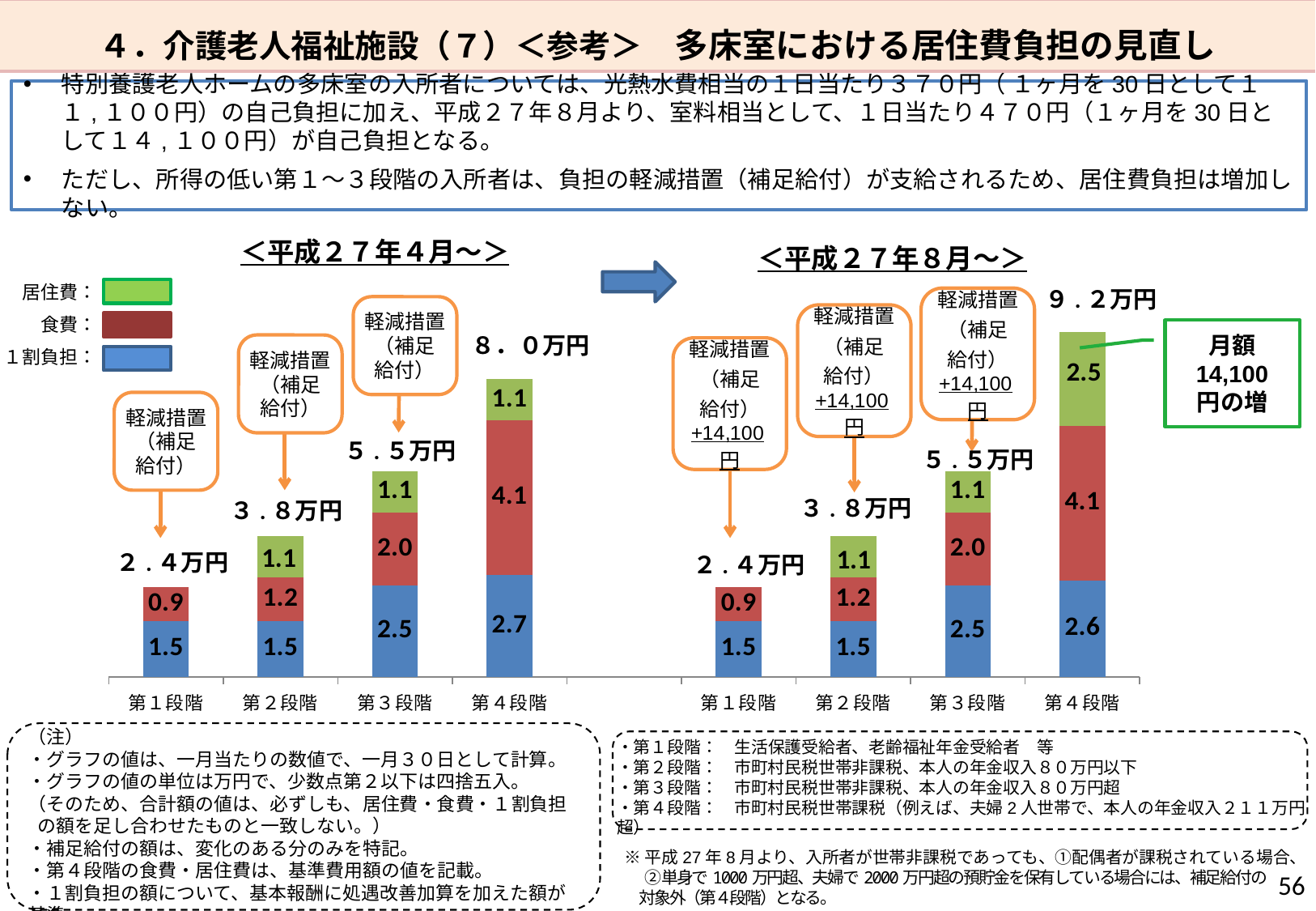

４．介護老人福祉施設（７）＜参考＞　多床室における居住費負担の見直し
特別養護老人ホームの多床室の入所者については、光熱水費相当の１日当たり３７０円（ １ヶ月を30日として１１,１００円）の自己負担に加え、平成２７年８月より、室料相当として、１日当たり４７０円（１ヶ月を30日として１４,１００円）が自己負担となる。
ただし、所得の低い第１～３段階の入所者は、負担の軽減措置（補足給付）が支給されるため、居住費負担は増加しない。
＜平成２７年４月～＞
＜平成２７年８月～＞

居住費：
食費：
１割負担：
９.２万円

### Chart

| Category | 系列 1 | 系列 2 | 系列 3 |
|---|---|---|---|
| 第１段階 | 1.5 | 0.9 | 0.0 |
| 第２段階 | 1.5 | 1.17 | 1.11 |
| 第３段階 | 2.46 | 1.95 | 1.11 |
| 第４段階 | 2.735397 | 4.14 | 1.11 |
|  | None | None | None |
| 第１段階 | 1.5 | 0.9 | 0.0 |
| 第２段階 | 1.5 | 1.17 | 1.11 |
| 第３段階 | 2.46 | 1.95 | 1.11 |
| 第４段階 | 2.586078 | 4.14 | 2.52 |
軽減措置（補足
給付）

月額
14,100
円の増
８．０万円
軽減措置（補足
給付）

軽減措置（補足
給付）
５.５万円
５.５万円
３.８万円
３.８万円
1.1
1.1
２.４万円
２.４万円
（注）
・グラフの値は、一月当たりの数値で、一月３０日として計算。
・グラフの値の単位は万円で、少数点第２以下は四捨五入。
（そのため、合計額の値は、必ずしも、居住費・食費・１割負担の額を足し合わせたものと一致しない。）
・補足給付の額は、変化のある分のみを特記。
・第４段階の食費・居住費は、基準費用額の値を記載。
・１割負担の額について、基本報酬に処遇改善加算を加えた額が基準。

・第１段階：　生活保護受給者、老齢福祉年金受給者　等
・第２段階：　市町村民税世帯非課税、本人の年金収入８０万円以下
・第３段階：　市町村民税世帯非課税、本人の年金収入８０万円超
・第４段階：　市町村民税世帯課税（例えば、夫婦2人世帯で、本人の年金収入２１１万円超）

※平成27年8月より、入所者が世帯非課税であっても、①配偶者が課税されている場合、
　 ②単身で1000万円超、夫婦で2000万円超の預貯金を保有している場合には、補足給付の
　対象外（第４段階）となる。
56